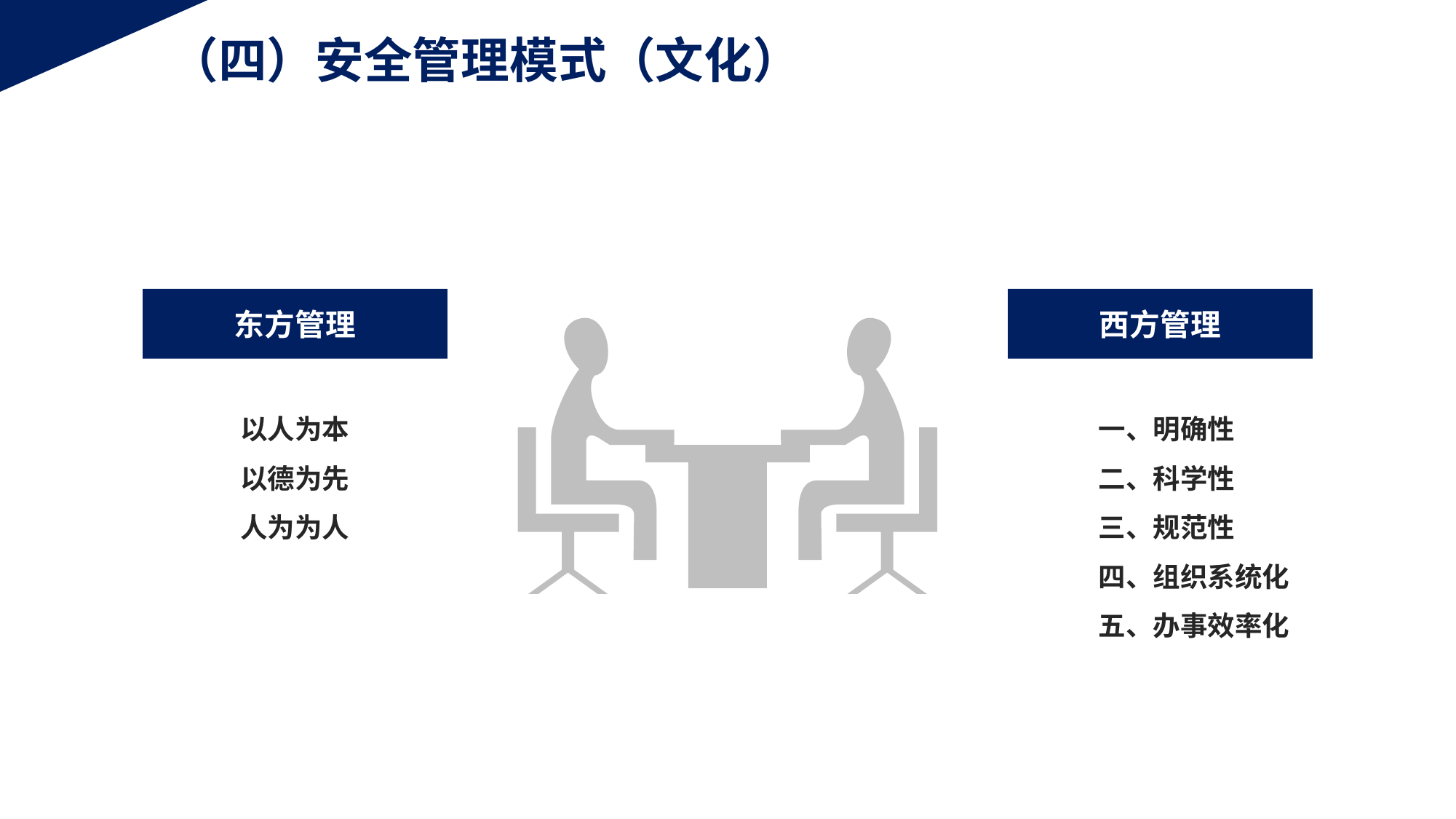

（四）安全管理模式（文化）

东方管理
西方管理

以人为本
以德为先
人为为人
一、明确性
二、科学性
三、规范性
四、组织系统化
五、办事效率化